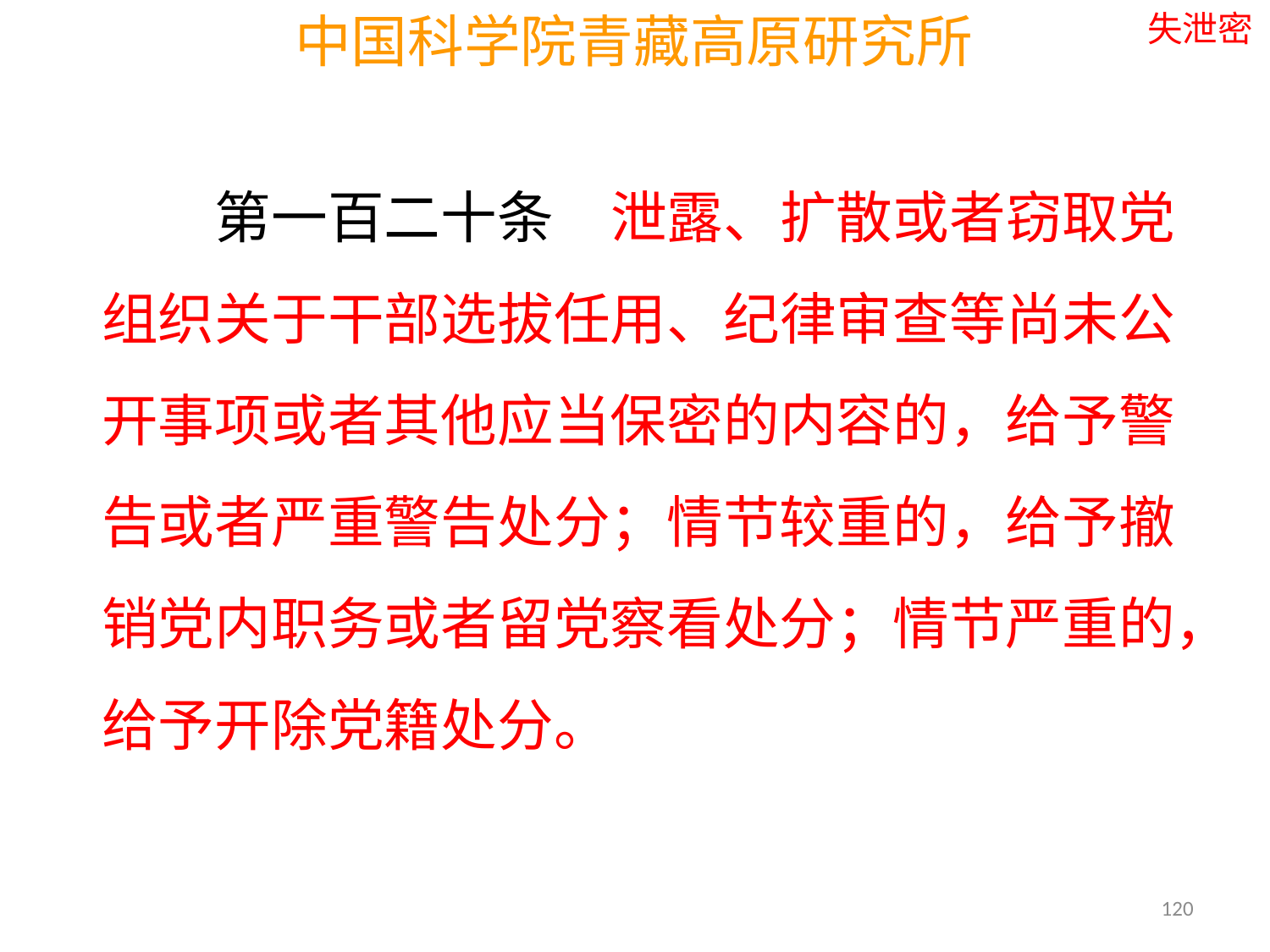

失泄密
　　第一百二十条　泄露、扩散或者窃取党组织关于干部选拔任用、纪律审查等尚未公开事项或者其他应当保密的内容的，给予警告或者严重警告处分；情节较重的，给予撤销党内职务或者留党察看处分；情节严重的，给予开除党籍处分。
120